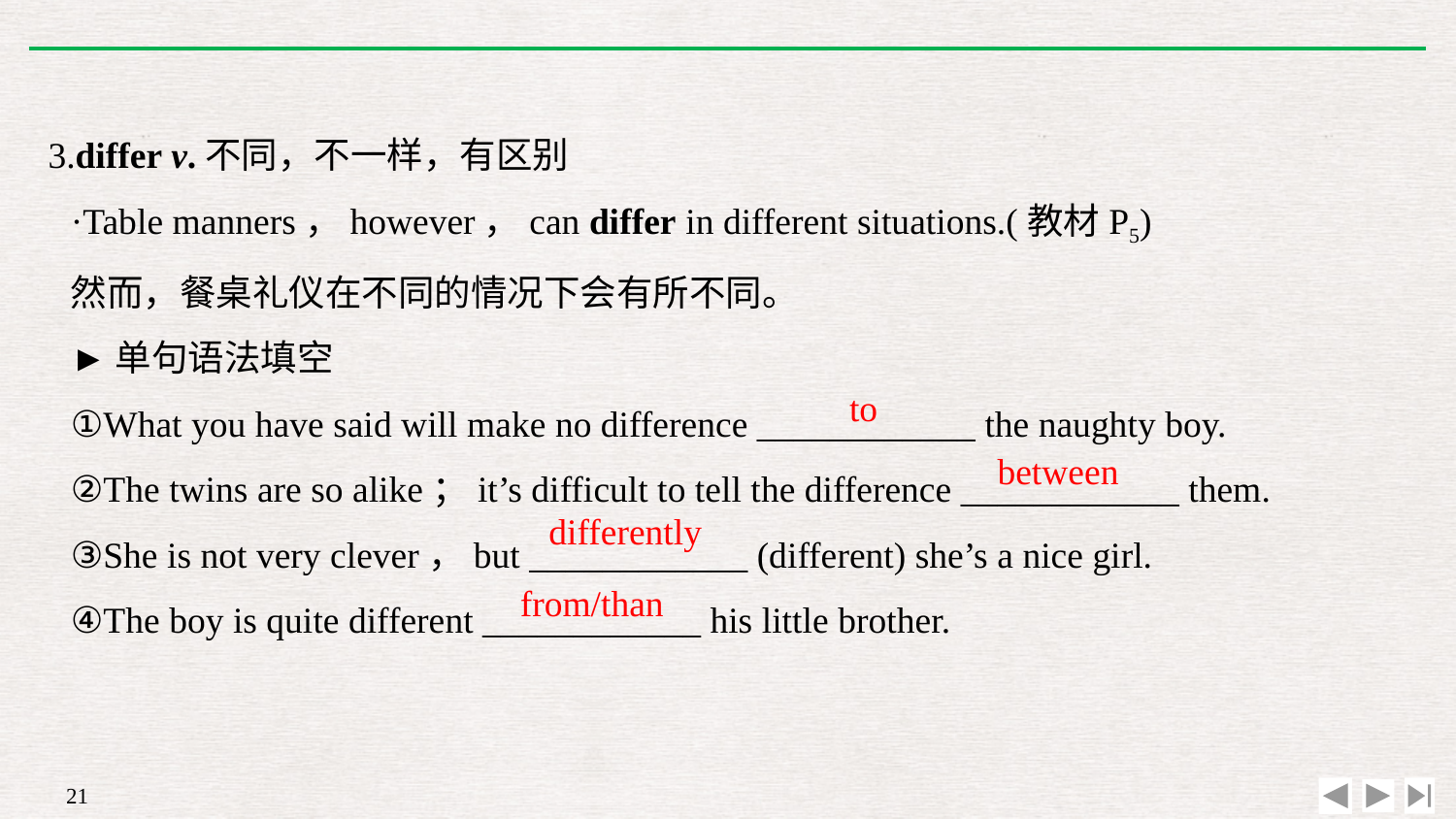

3.differ v.不同，不一样，有区别
·Table manners，however，can differ in different situations.(教材P5)
然而，餐桌礼仪在不同的情况下会有所不同。
►单句语法填空
①What you have said will make no difference ____________ the naughty boy.
②The twins are so alike；it’s difficult to tell the difference ____________ them.
③She is not very clever，but ____________ (different) she’s a nice girl.
④The boy is quite different ____________ his little brother.
to
between
differently
from/than